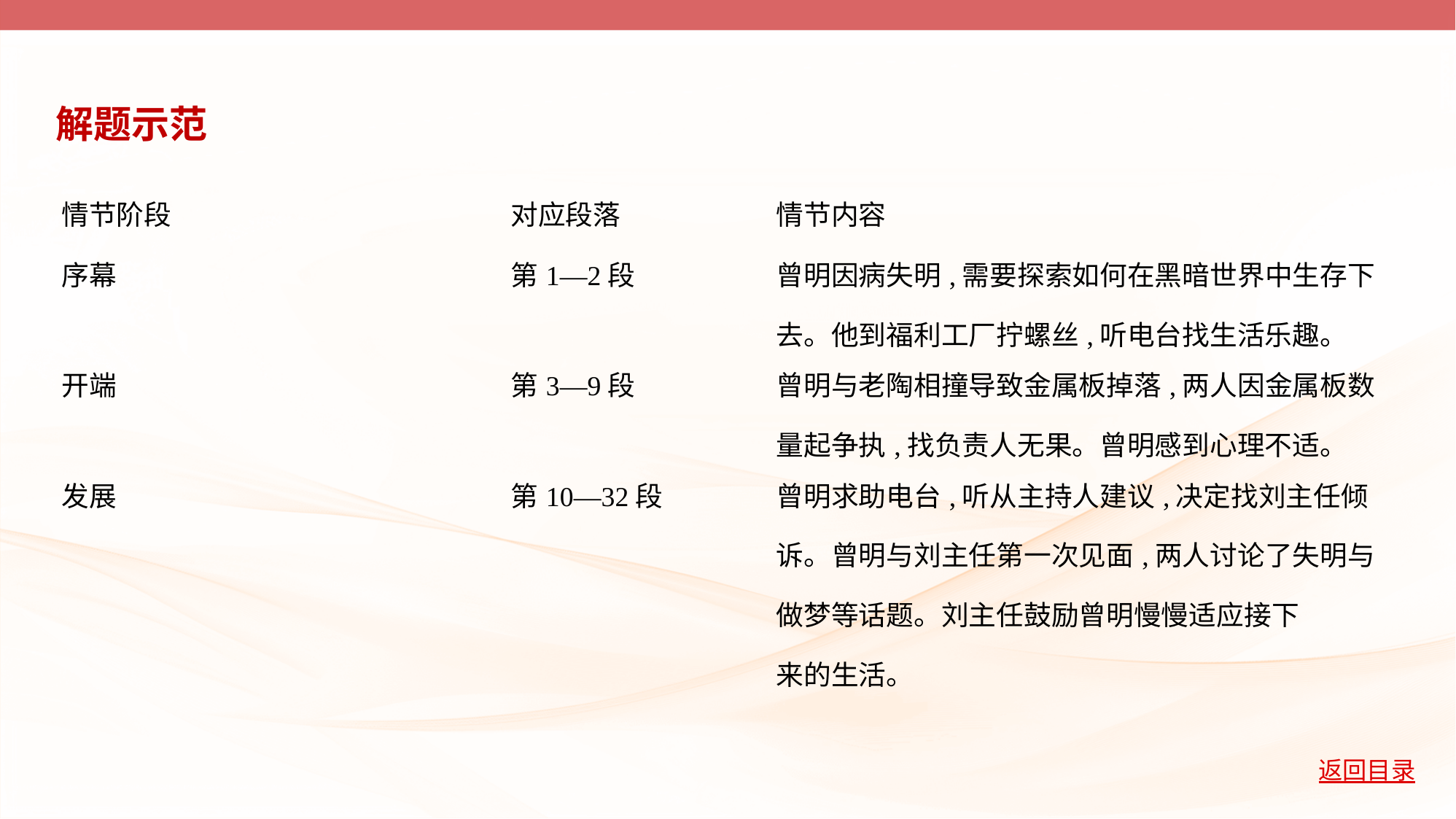

解题示范
| 情节阶段 | 对应段落 | 情节内容 |
| --- | --- | --- |
| 序幕 | 第1—2段 | 曾明因病失明,需要探索如何在黑暗世界中生存下去。他到福利工厂拧螺丝,听电台找生活乐趣。 |
| 开端 | 第3—9段 | 曾明与老陶相撞导致金属板掉落,两人因金属板数量起争执,找负责人无果。曾明感到心理不适。 |
| 发展 | 第10—32段 | 曾明求助电台,听从主持人建议,决定找刘主任倾诉。曾明与刘主任第一次见面,两人讨论了失明与做梦等话题。刘主任鼓励曾明慢慢适应接下 来的生活。 |